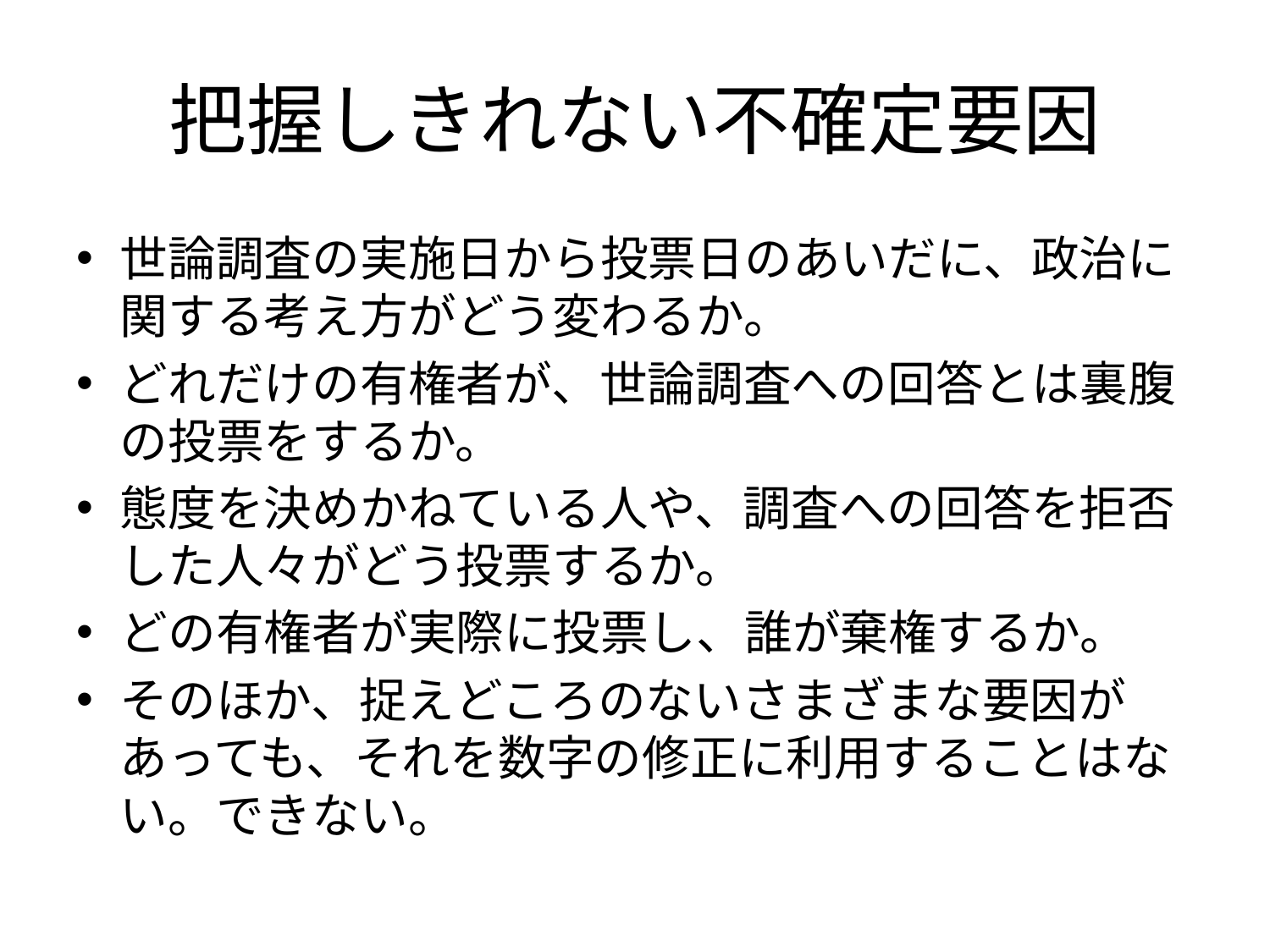

# 把握しきれない不確定要因
世論調査の実施日から投票日のあいだに、政治に関する考え方がどう変わるか。
どれだけの有権者が、世論調査への回答とは裏腹の投票をするか。
態度を決めかねている人や、調査への回答を拒否した人々がどう投票するか。
どの有権者が実際に投票し、誰が棄権するか。
そのほか、捉えどころのないさまざまな要因があっても、それを数字の修正に利用することはない。できない。